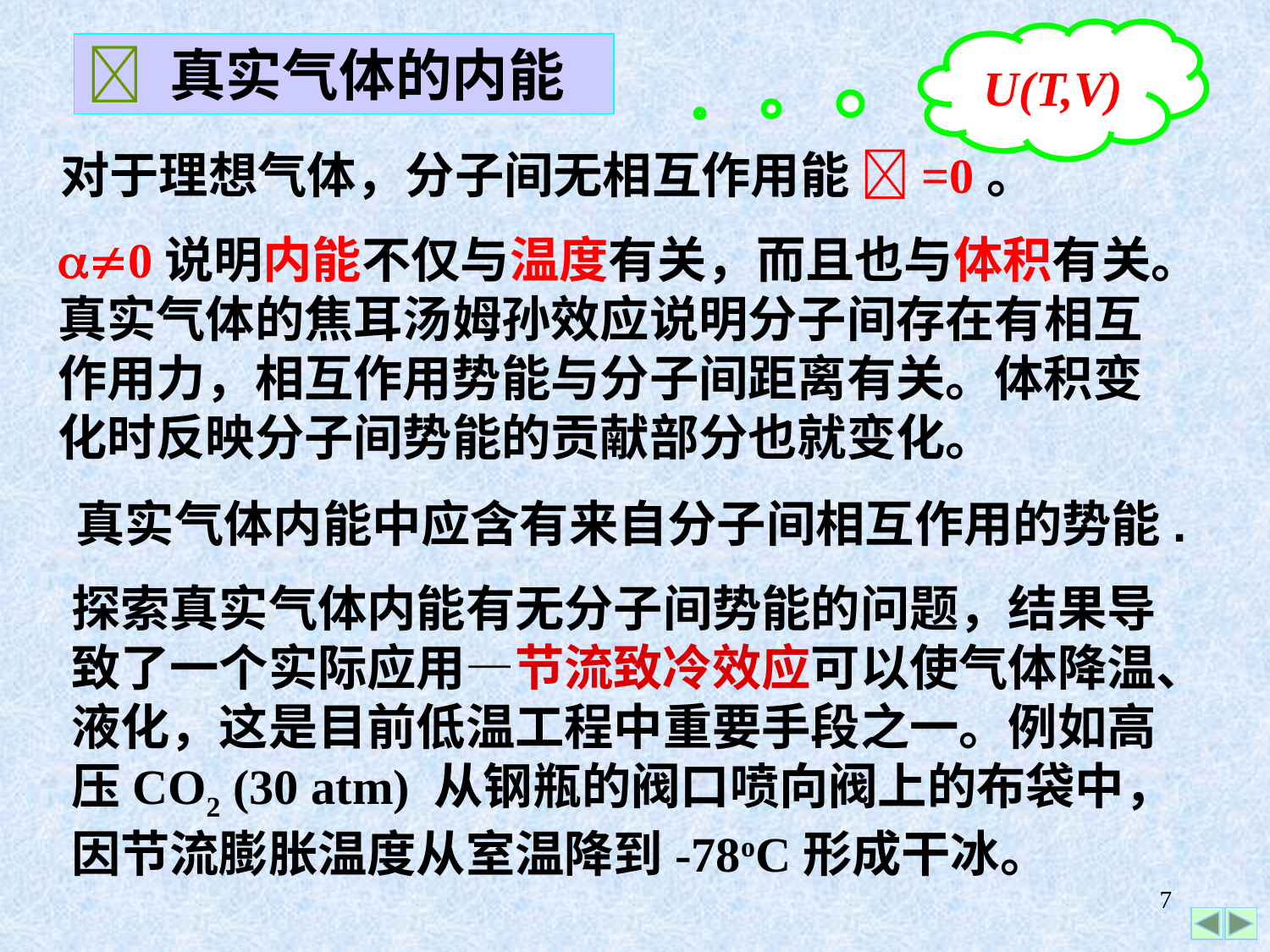

U(T,V)
• 真实气体的内能
对于理想气体，分子间无相互作用能 α=0。
α≠0说明内能不仅与温度有关，而且也与体积有关。
真实气体的焦耳汤姆孙效应说明分子间存在有相互
作用力，相互作用势能与分子间距离有关。体积变
化时反映分子间势能的贡献部分也就变化。
真实气体内能中应含有来自分子间相互作用的势能.
探索真实气体内能有无分子间势能的问题，结果导
致了一个实际应用—节流致冷效应可以使气体降温、
液化，这是目前低温工程中重要手段之一。例如高
压CO2 (30 atm) 从钢瓶的阀口喷向阀上的布袋中，
因节流膨胀温度从室温降到-78oC形成干冰。
7